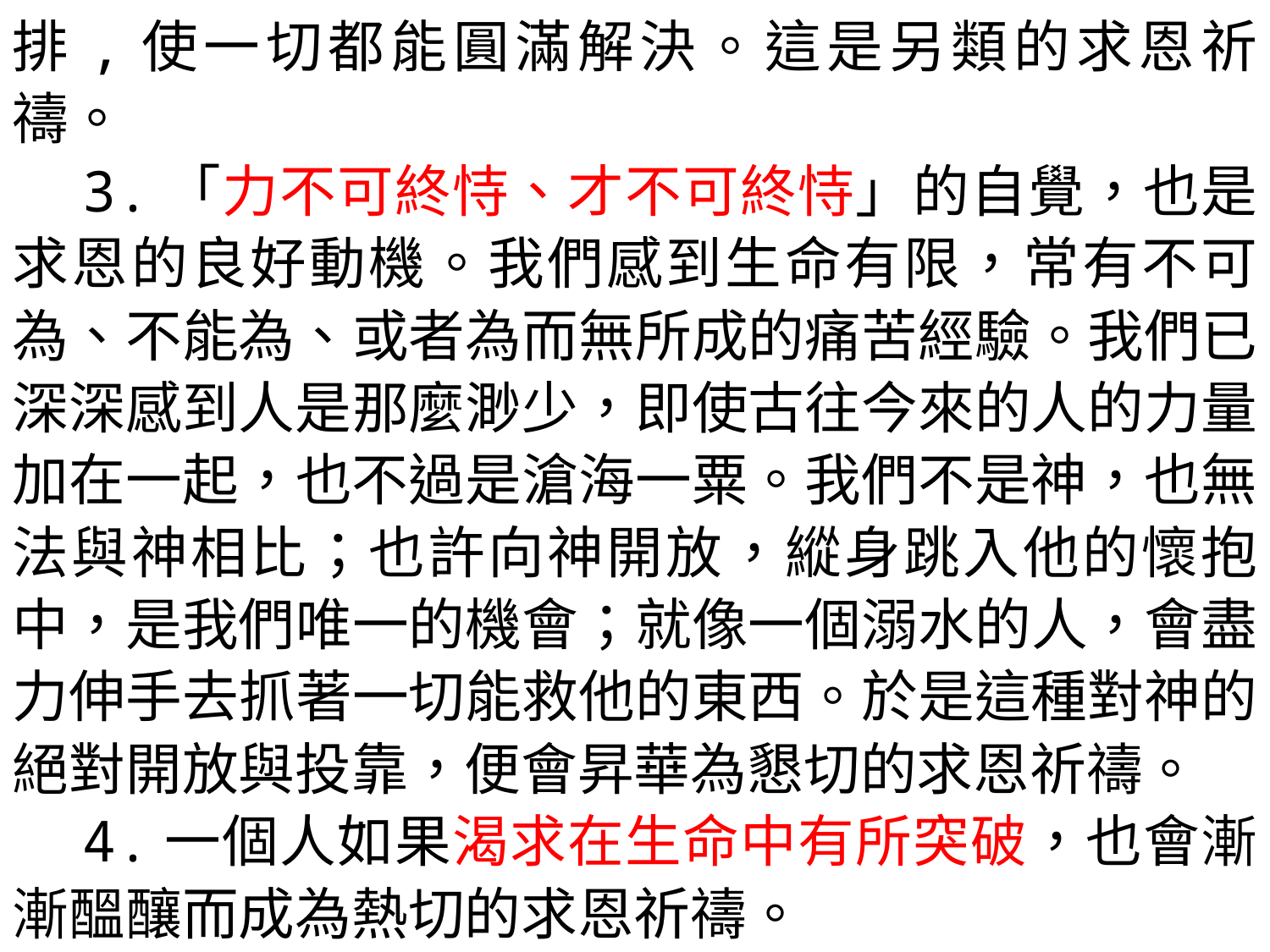

排,使一切都能圓滿解決。這是另類的求恩祈禱。
  3.「力不可終恃、才不可終恃」的自覺，也是求恩的良好動機。我們感到生命有限，常有不可為、不能為、或者為而無所成的痛苦經驗。我們已深深感到人是那麼渺少，即使古往今來的人的力量加在一起，也不過是滄海一粟。我們不是神，也無法與神相比；也許向神開放，縱身跳入他的懷抱中，是我們唯一的機會；就像一個溺水的人，會盡力伸手去抓著一切能救他的東西。於是這種對神的絕對開放與投靠，便會昇華為懇切的求恩祈禱。
  4.一個人如果渴求在生命中有所突破，也會漸漸醞釀而成為熱切的求恩祈禱。